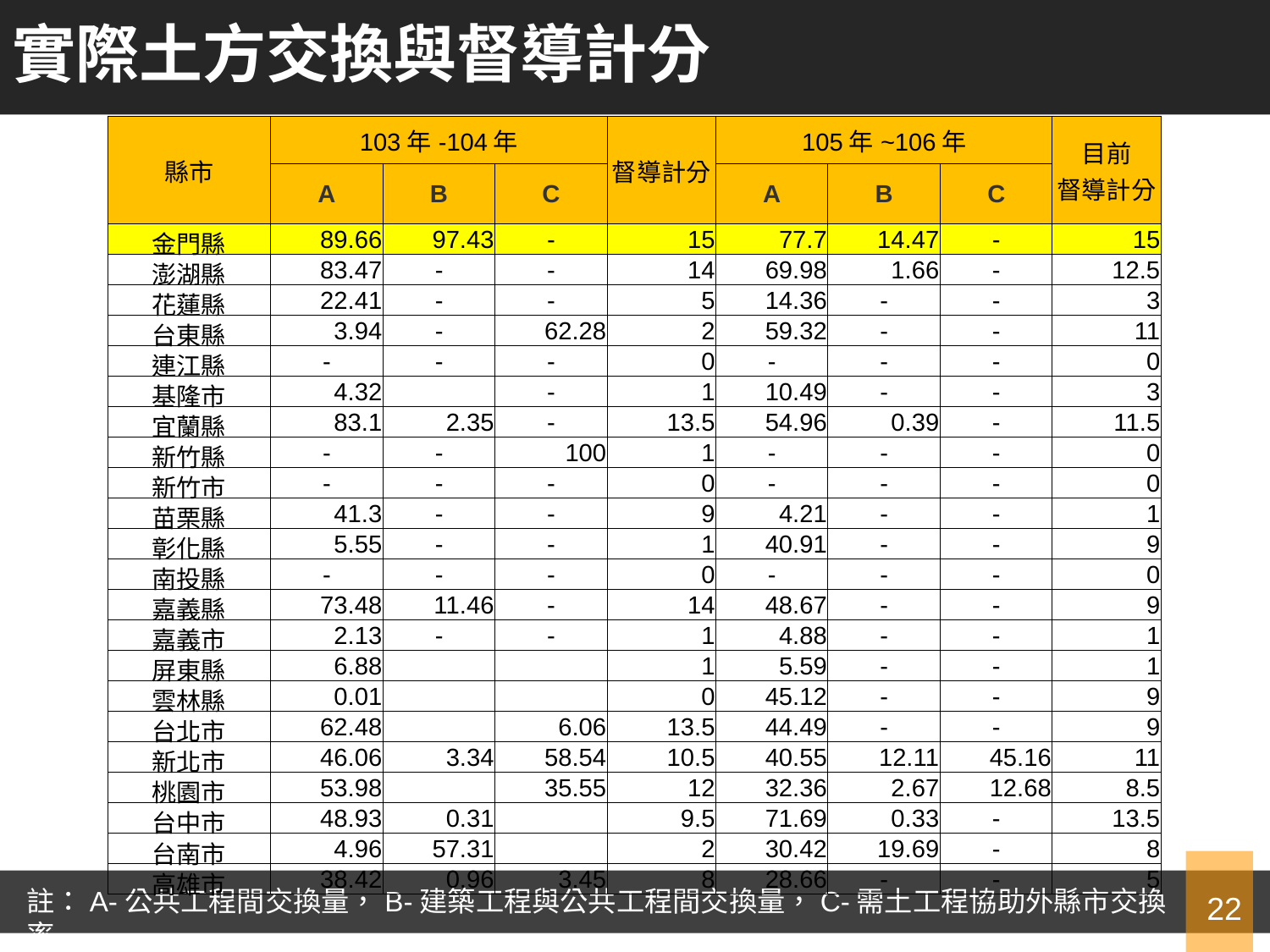

實際土方交換與督導計分
| 縣市 | 103年-104年 |  |  | 督導計分 | 105年~106年 |  |  | 目前 督導計分 |
| --- | --- | --- | --- | --- | --- | --- | --- | --- |
|  | A | B | C |  | A | B | C |  |
| 金門縣 | 89.66 | 97.43 | - | 15 | 77.7 | 14.47 | - | 15 |
| 澎湖縣 | 83.47 | - | - | 14 | 69.98 | 1.66 | - | 12.5 |
| 花蓮縣 | 22.41 | - | - | 5 | 14.36 | - | - | 3 |
| 台東縣 | 3.94 | - | 62.28 | 2 | 59.32 | - | - | 11 |
| 連江縣 | - | - | - | 0 | - | - | - | 0 |
| 基隆市 | 4.32 |  | - | 1 | 10.49 | - | - | 3 |
| 宜蘭縣 | 83.1 | 2.35 | - | 13.5 | 54.96 | 0.39 | - | 11.5 |
| 新竹縣 | - | - | 100 | 1 | - | - | - | 0 |
| 新竹市 | - | - | - | 0 | - | - | - | 0 |
| 苗栗縣 | 41.3 | - | - | 9 | 4.21 | - | - | 1 |
| 彰化縣 | 5.55 | - | - | 1 | 40.91 | - | - | 9 |
| 南投縣 | - | - | - | 0 | - | - | - | 0 |
| 嘉義縣 | 73.48 | 11.46 | - | 14 | 48.67 | - | - | 9 |
| 嘉義市 | 2.13 | - | - | 1 | 4.88 | - | - | 1 |
| 屏東縣 | 6.88 |  |  | 1 | 5.59 | - | - | 1 |
| 雲林縣 | 0.01 |  |  | 0 | 45.12 | - | - | 9 |
| 台北市 | 62.48 |  | 6.06 | 13.5 | 44.49 | - | - | 9 |
| 新北市 | 46.06 | 3.34 | 58.54 | 10.5 | 40.55 | 12.11 | 45.16 | 11 |
| 桃園市 | 53.98 |  | 35.55 | 12 | 32.36 | 2.67 | 12.68 | 8.5 |
| 台中市 | 48.93 | 0.31 |  | 9.5 | 71.69 | 0.33 | - | 13.5 |
| 台南市 | 4.96 | 57.31 |  | 2 | 30.42 | 19.69 | - | 8 |
| 高雄市 | 38.42 | 0.96 | 3.45 | 8 | 28.66 | - | - | 5 |
註：A-公共工程間交換量，B-建築工程與公共工程間交換量，C-需土工程協助外縣市交換率
22